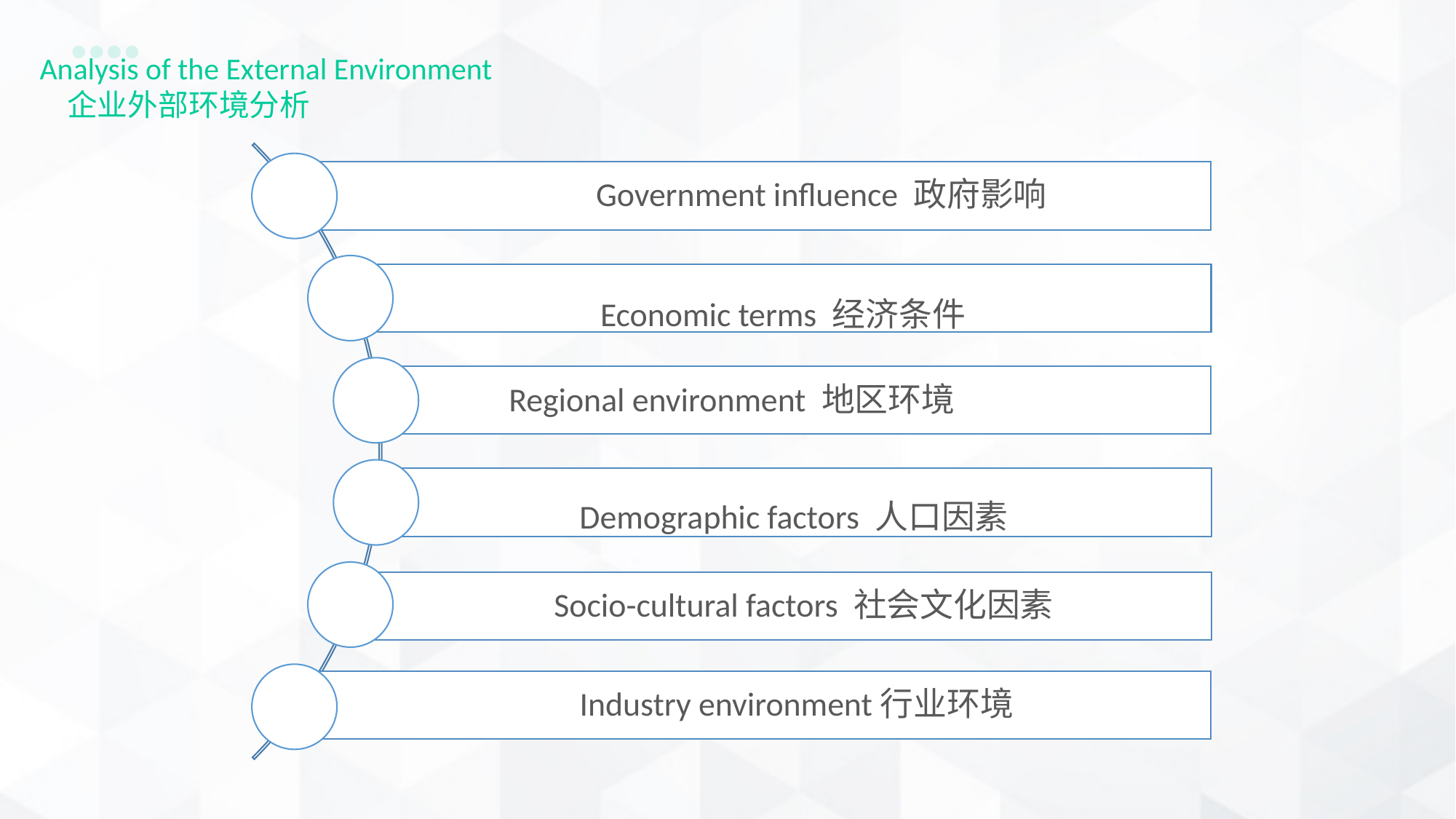

Analysis of the External Environment
   企业外部环境分析

            Government influence 政府影响

       Regional environment 地区环境

                   Socio-cultural factors 社会文化因素
                              Industry environment行业环境
Economic terms 经济条件
 Demographic factors 人口因素